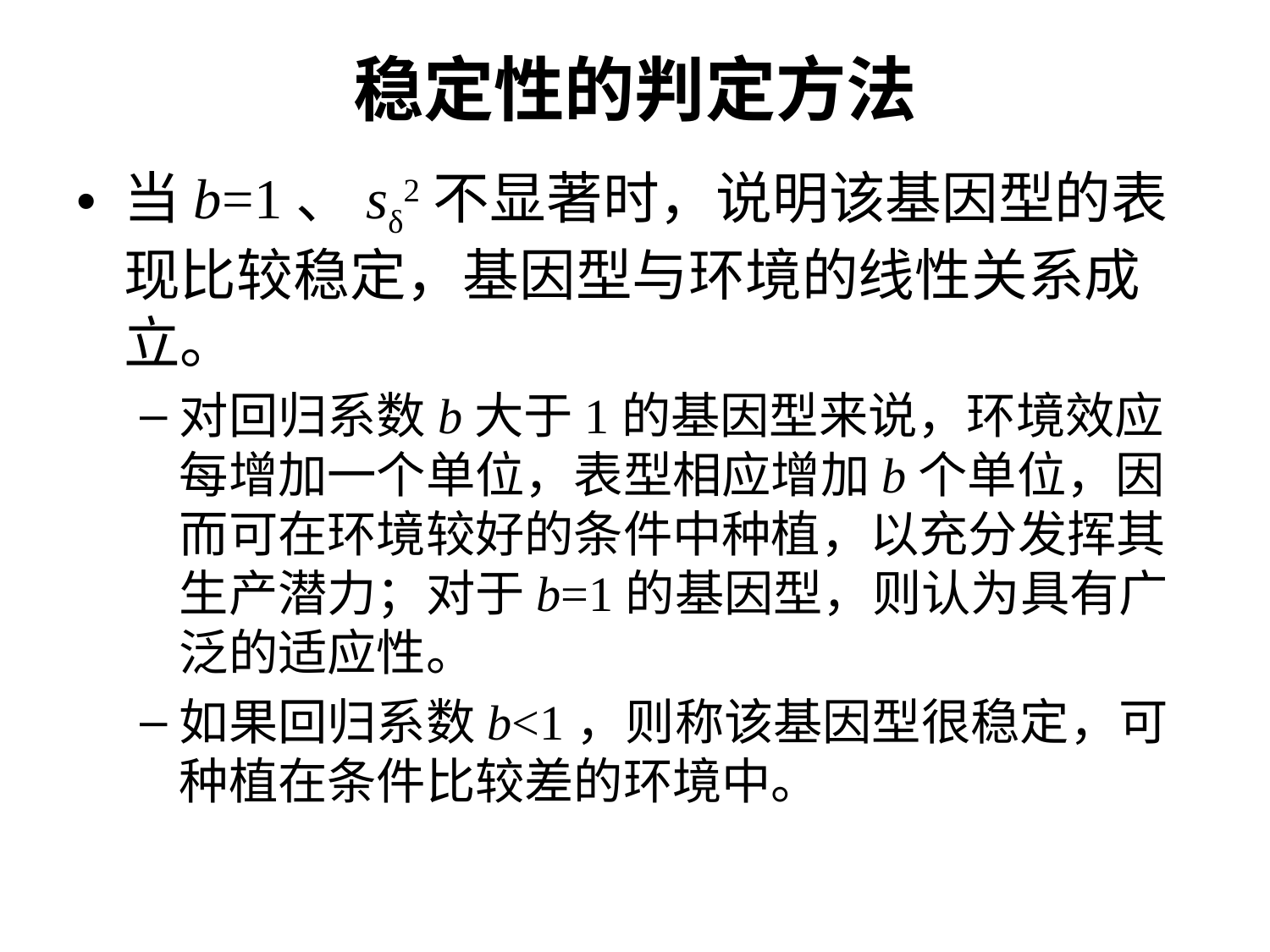

# 稳定性的判定方法
当b=1、sδ2不显著时，说明该基因型的表现比较稳定，基因型与环境的线性关系成立。
对回归系数b大于1的基因型来说，环境效应每增加一个单位，表型相应增加b个单位，因而可在环境较好的条件中种植，以充分发挥其生产潜力；对于b=1的基因型，则认为具有广泛的适应性。
如果回归系数b<1，则称该基因型很稳定，可种植在条件比较差的环境中。